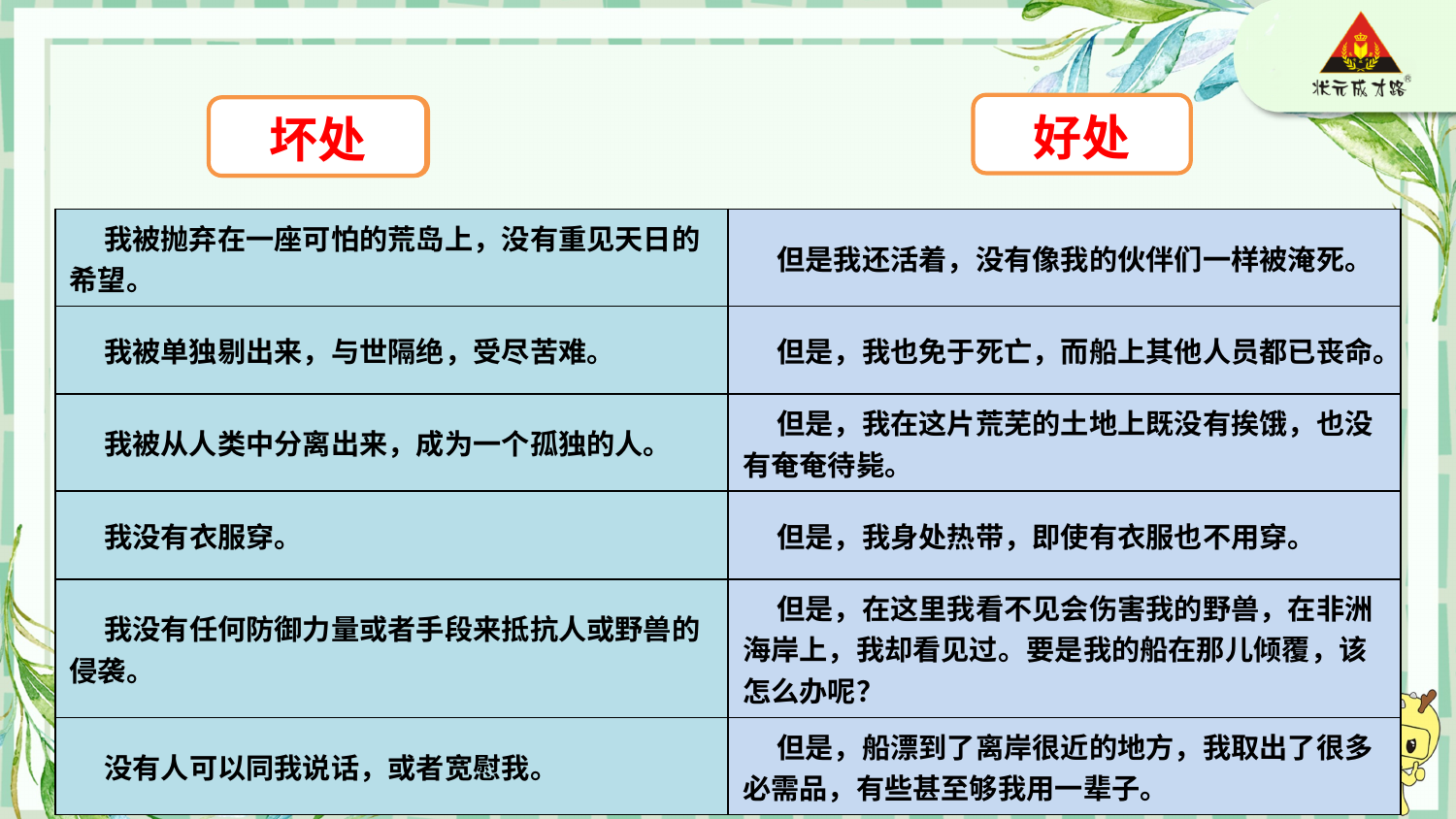

好处

坏处

无奈
| 我被抛弃在一座可怕的荒岛上，没有重见天日的希望。 | 但是我还活着，没有像我的伙伴们一样被淹死。 |
| --- | --- |
| 我被单独剔出来，与世隔绝，受尽苦难。 | 但是，我也免于死亡，而船上其他人员都已丧命。 |
| 我被从人类中分离出来，成为一个孤独的人。 | 但是，我在这片荒芜的土地上既没有挨饿，也没有奄奄待毙。 |
| 我没有衣服穿。 | 但是，我身处热带，即使有衣服也不用穿。 |
| 我没有任何防御力量或者手段来抵抗人或野兽的侵袭。 | 但是，在这里我看不见会伤害我的野兽，在非洲海岸上，我却看见过。要是我的船在那儿倾覆，该怎么办呢？ |
| 没有人可以同我说话，或者宽慰我。 | 但是，船漂到了离岸很近的地方，我取出了很多必需品，有些甚至够我用一辈子。 |